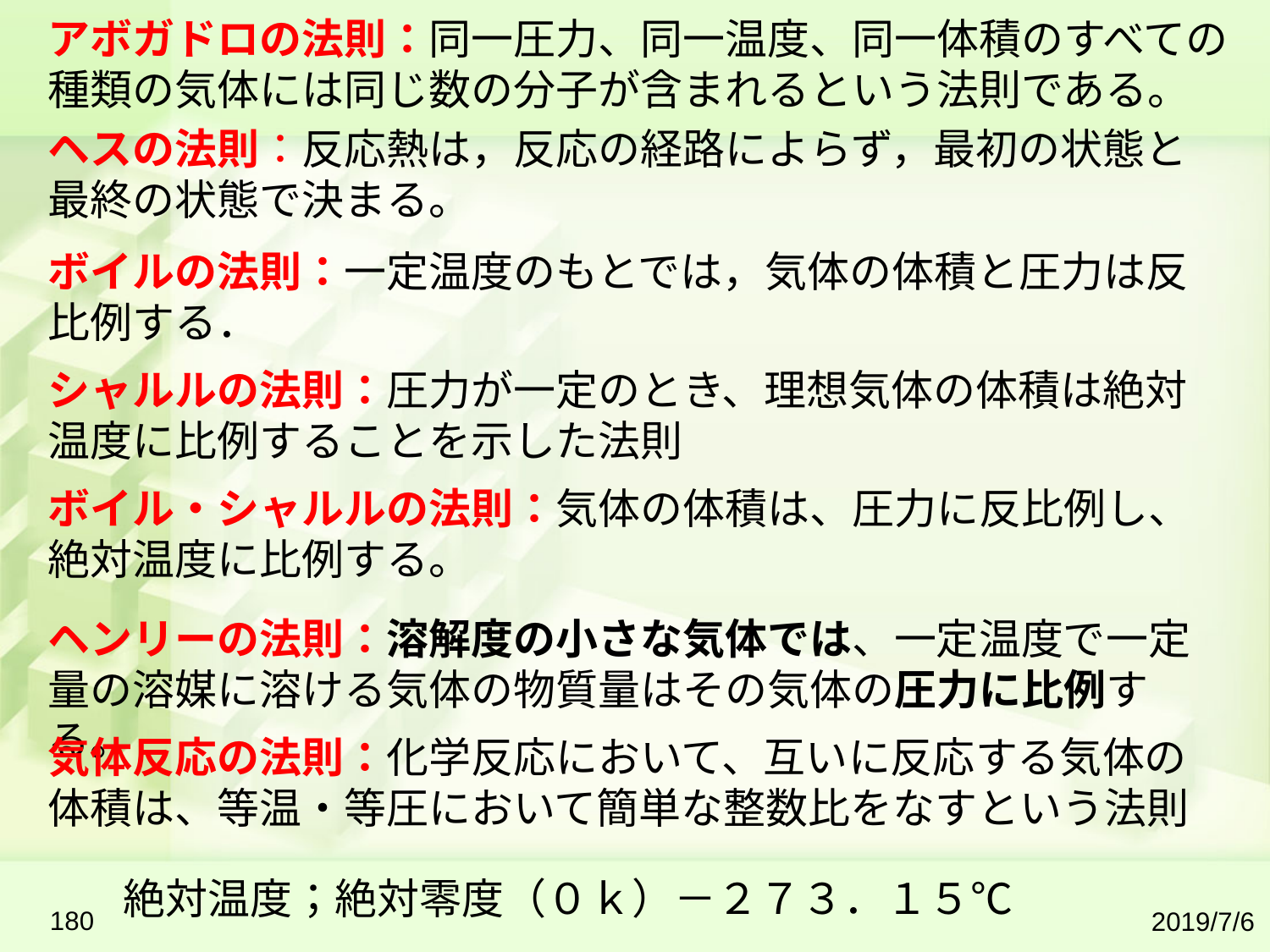

アボガドロの法則：同一圧力、同一温度、同一体積のすべての種類の気体には同じ数の分子が含まれるという法則である。
ヘスの法則：反応熱は，反応の経路によらず，最初の状態と最終の状態で決まる。
ボイルの法則：一定温度のもとでは，気体の体積と圧力は反比例する．
シャルルの法則：圧力が一定のとき、理想気体の体積は絶対温度に比例することを示した法則
ボイル・シャルルの法則：気体の体積は、圧力に反比例し、絶対温度に比例する。
ヘンリーの法則：溶解度の小さな気体では、一定温度で一定量の溶媒に溶ける気体の物質量はその気体の圧力に比例する。

気体反応の法則：化学反応において、互いに反応する気体の体積は、等温・等圧において簡単な整数比をなすという法則
絶対温度；絶対零度（０ｋ）－２７３．１５℃
180
2019/7/6